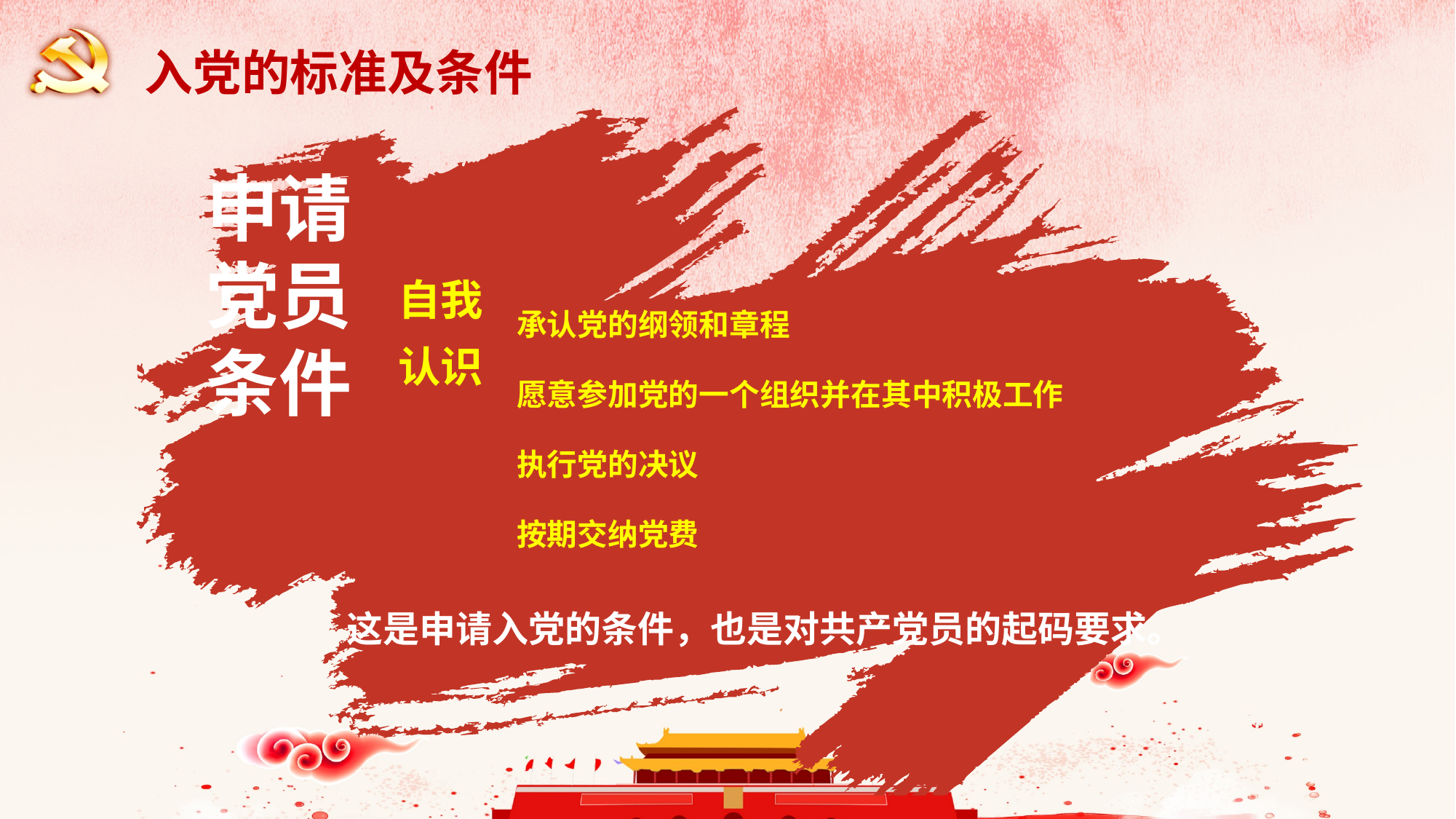

入党的标准及条件

申请党员条件
自我
认识
承认党的纲领和章程
愿意参加党的一个组织并在其中积极工作
执行党的决议
按期交纳党费
这是申请入党的条件，也是对共产党员的起码要求。